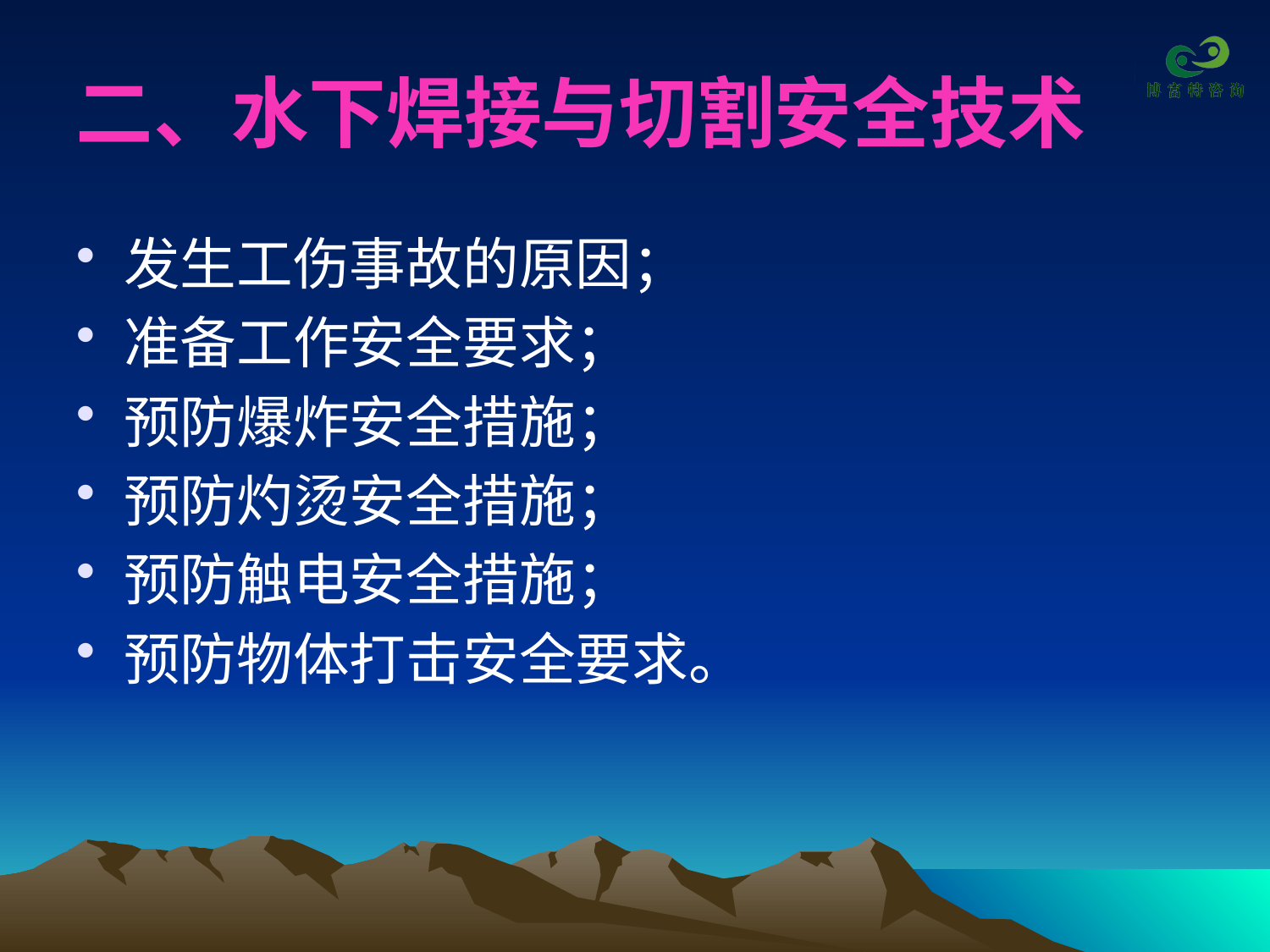

# 二、水下焊接与切割安全技术
发生工伤事故的原因；
准备工作安全要求；
预防爆炸安全措施；
预防灼烫安全措施；
预防触电安全措施；
预防物体打击安全要求。